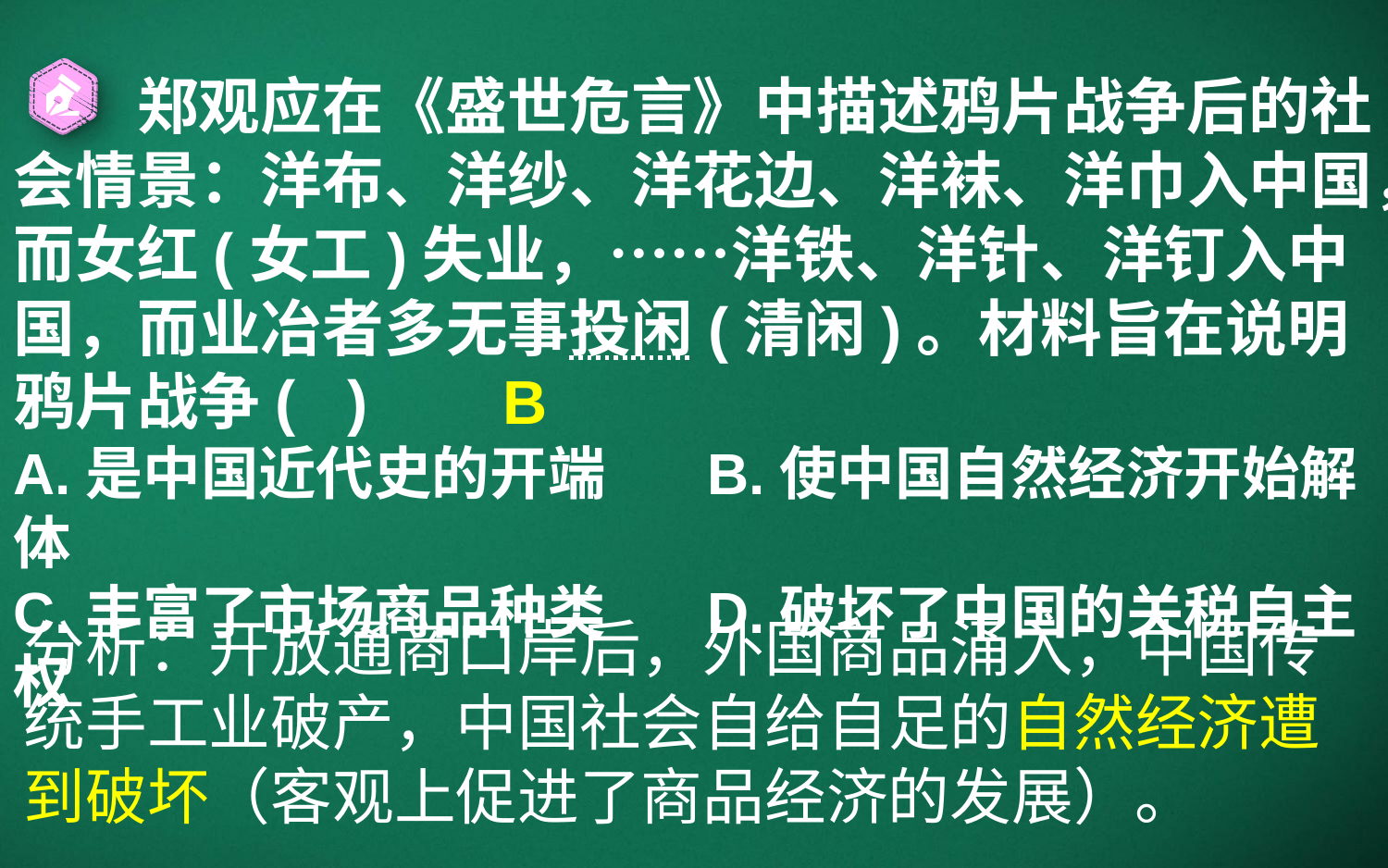

郑观应在《盛世危言》中描述鸦片战争后的社会情景：洋布、洋纱、洋花边、洋袜、洋巾入中国，而女红(女工)失业，……洋铁、洋针、洋钉入中国，而业冶者多无事投闲(清闲)。材料旨在说明鸦片战争(   )
A.是中国近代史的开端	B.使中国自然经济开始解体
C.丰富了市场商品种类	D.破坏了中国的关税自主权

B
分析：开放通商口岸后，外国商品涌入，中国传统手工业破产，中国社会自给自足的自然经济遭到破坏（客观上促进了商品经济的发展）。